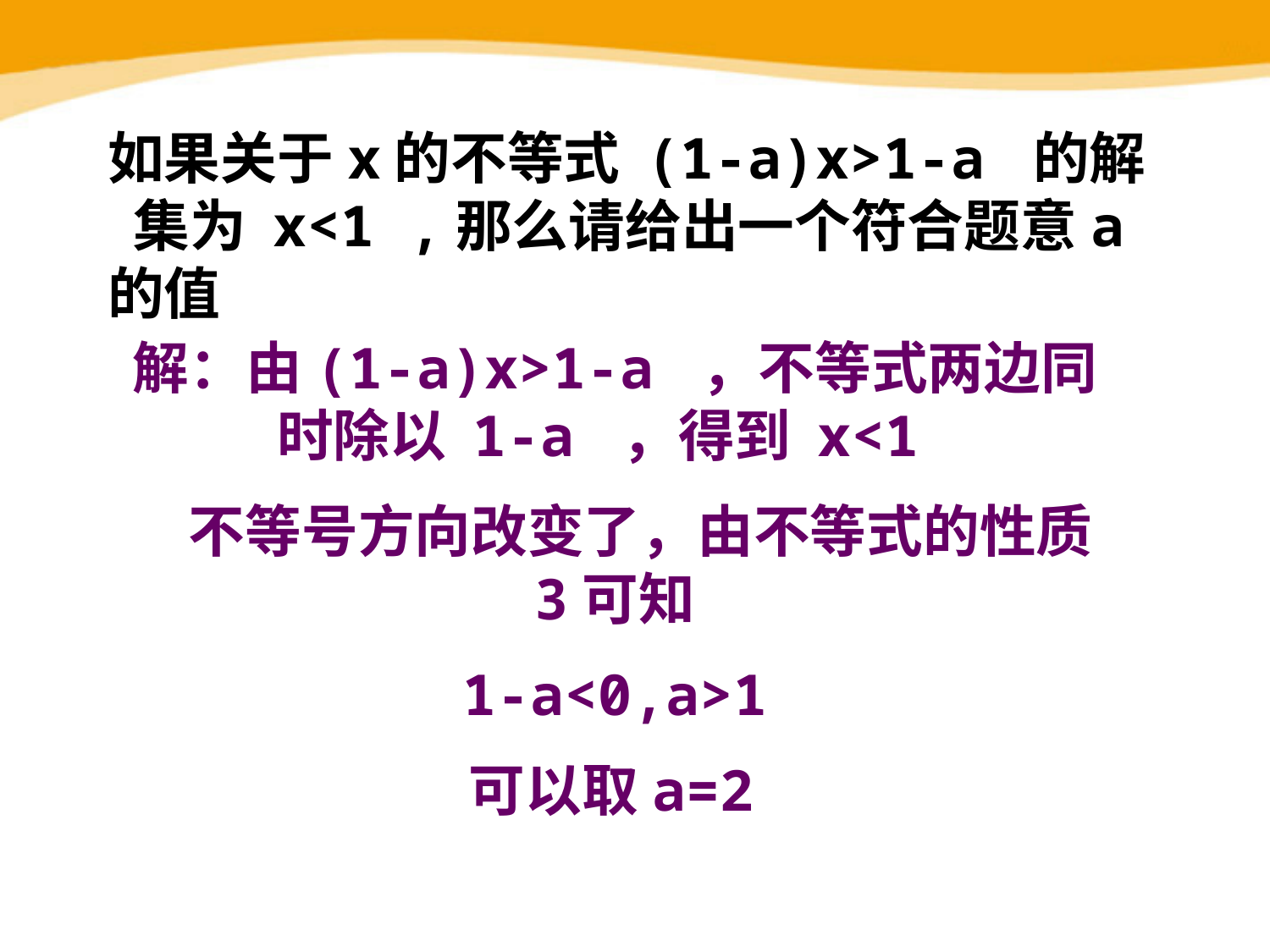

如果关于x的不等式 (1-a)x>1-a 的解    集为 x<1 ,那么请给出一个符合题意a的值
解：由(1-a)x>1-a ，不等式两边同时除以 1-a ，得到 x<1
    不等号方向改变了，由不等式的性质3可知
1-a<0,a>1
 可以取a=2